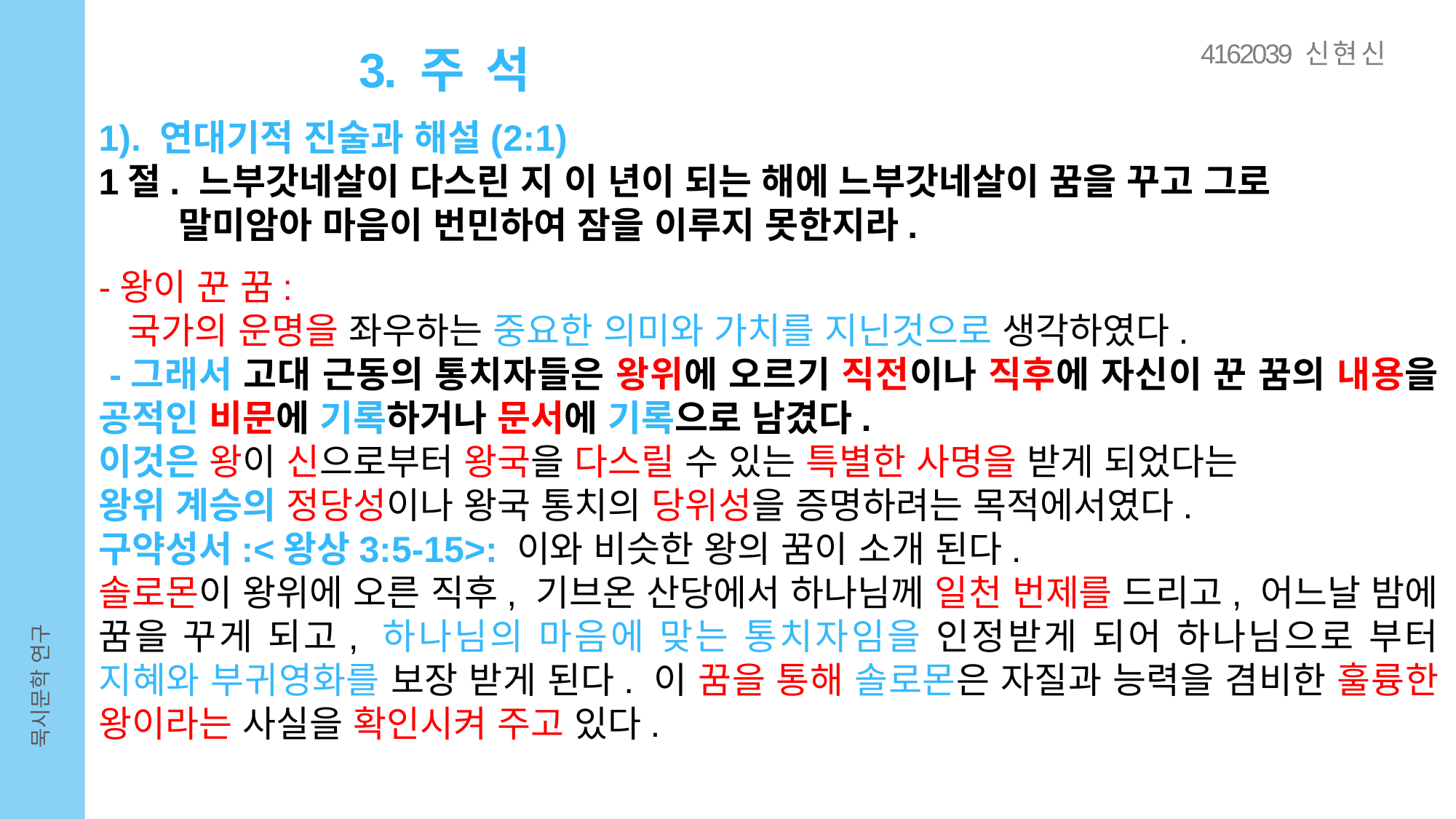

4162039 신 현 신
3. 주  석
1). 연대기적 진술과 해설(2:1)
1절. 느부갓네살이 다스린 지 이 년이 되는 해에 느부갓네살이 꿈을 꾸고 그로
       말미암아 마음이 번민하여 잠을 이루지 못한지라.

-왕이 꾼 꿈:
  국가의 운명을 좌우하는 중요한 의미와 가치를 지닌것으로 생각하였다.
 -그래서 고대 근동의 통치자들은 왕위에 오르기 직전이나 직후에 자신이 꾼 꿈의 내용을 공적인 비문에 기록하거나 문서에 기록으로 남겼다.
이것은 왕이 신으로부터 왕국을 다스릴 수 있는 특별한 사명을 받게 되었다는
왕위 계승의 정당성이나 왕국 통치의 당위성을 증명하려는 목적에서였다.
구약성서:<왕상3:5-15>: 이와 비슷한 왕의 꿈이 소개 된다.
솔로몬이 왕위에 오른 직후, 기브온 산당에서 하나님께 일천 번제를 드리고, 어느날 밤에 꿈을 꾸게 되고, 하나님의 마음에 맞는 통치자임을 인정받게 되어 하나님으로 부터 지혜와 부귀영화를 보장 받게 된다. 이 꿈을 통해 솔로몬은 자질과 능력을 겸비한 훌륭한 왕이라는 사실을 확인시켜 주고 있다.

묵시문학 연구